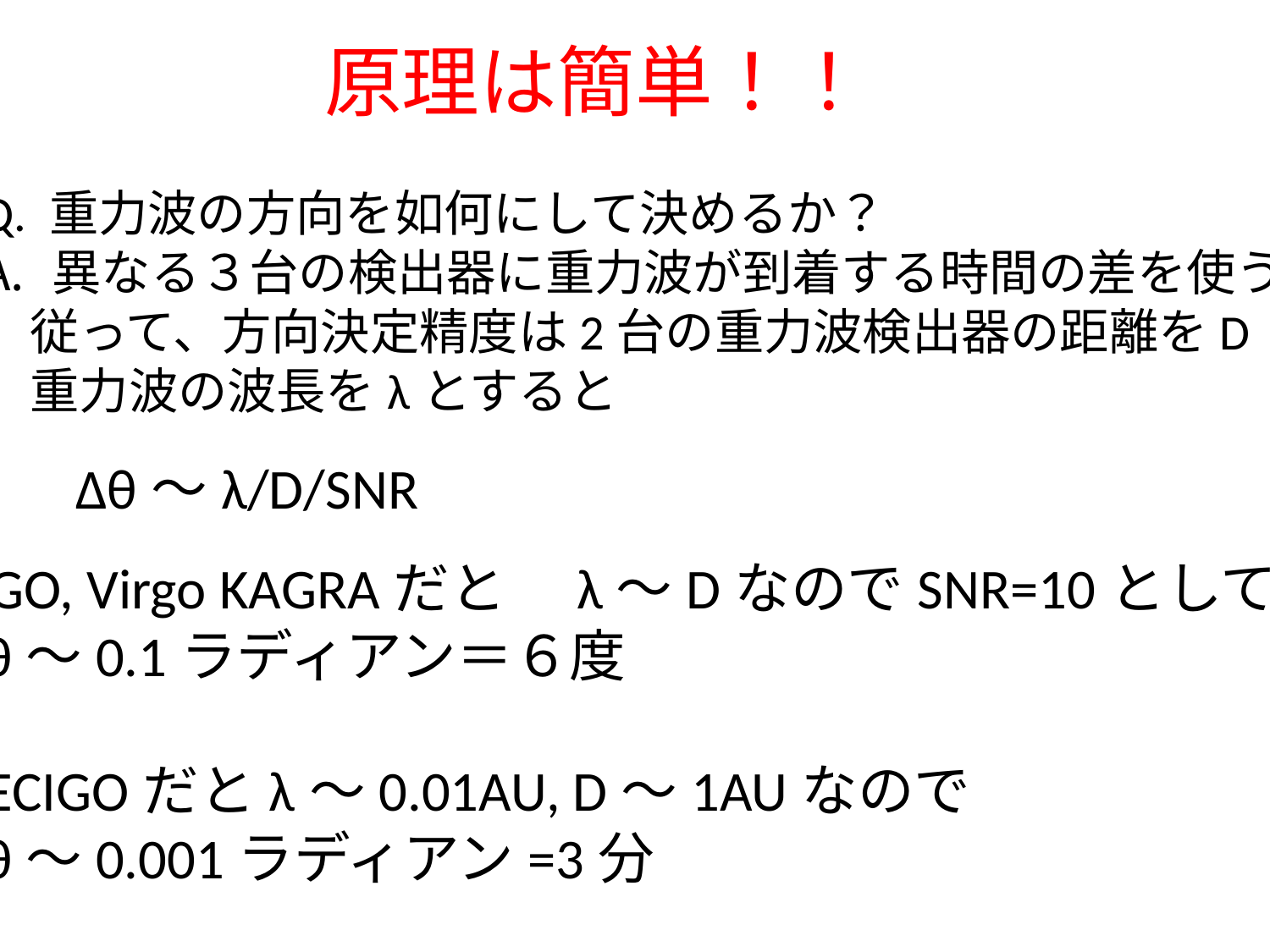

# 原理は簡単！！
Q. 重力波の方向を如何にして決めるか？
異なる３台の検出器に重力波が到着する時間の差を使う。
　従って、方向決定精度は2台の重力波検出器の距離をD
　重力波の波長をλとすると
Δθ〜λ/D/SNR
LIGO, Virgo KAGRAだと　λ〜DなのでSNR=10として
Δθ〜0.1ラディアン＝６度

DECIGOだとλ〜0.01AU, D〜1AUなので
Δθ〜0.001ラディアン=3分